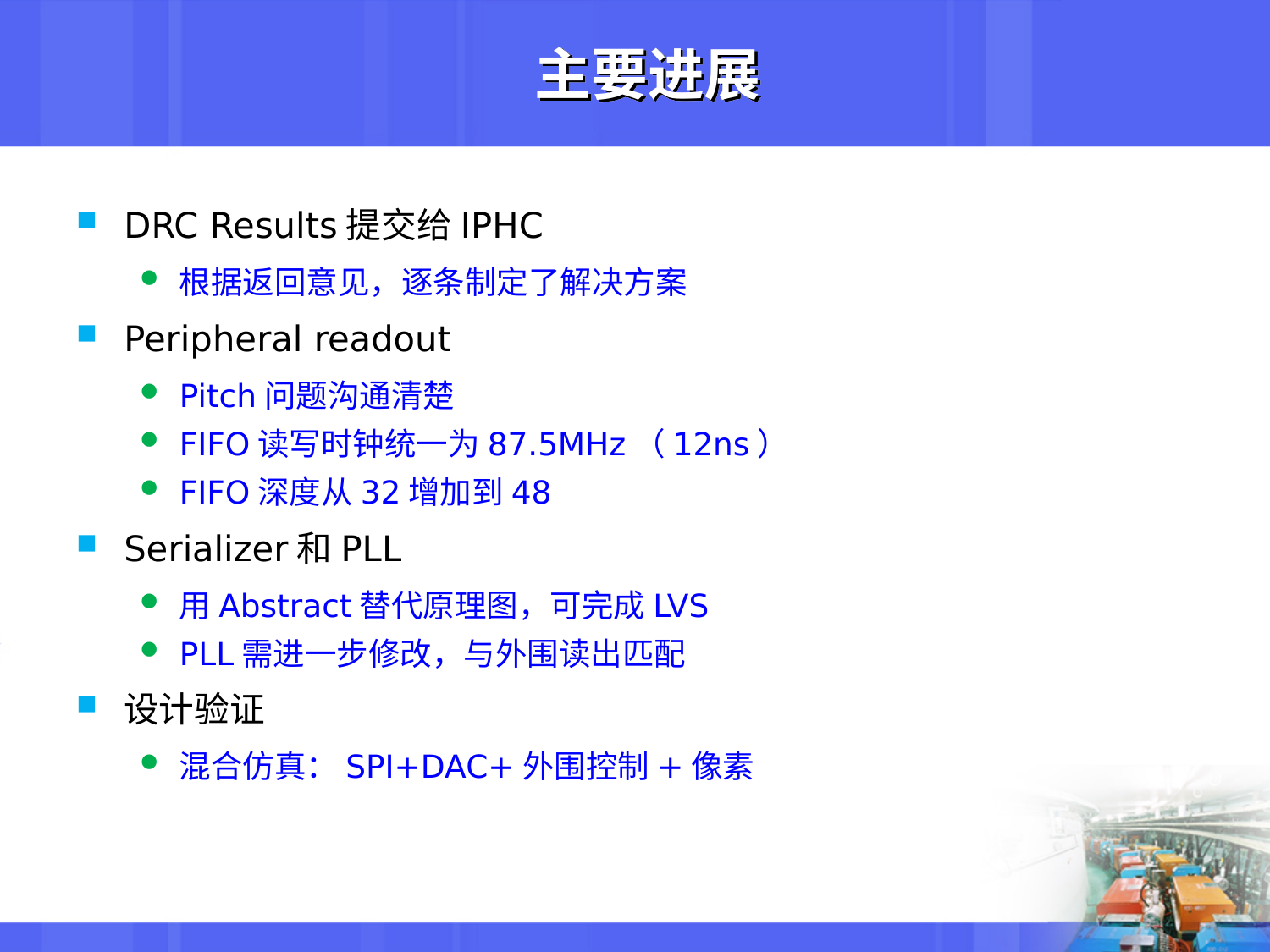

# 主要进展
DRC Results提交给IPHC
根据返回意见，逐条制定了解决方案
Peripheral readout
Pitch问题沟通清楚
FIFO读写时钟统一为87.5MHz（12ns）
FIFO深度从32增加到48
Serializer和PLL
用Abstract替代原理图，可完成LVS
PLL需进一步修改，与外围读出匹配
设计验证
混合仿真：SPI+DAC+外围控制+像素